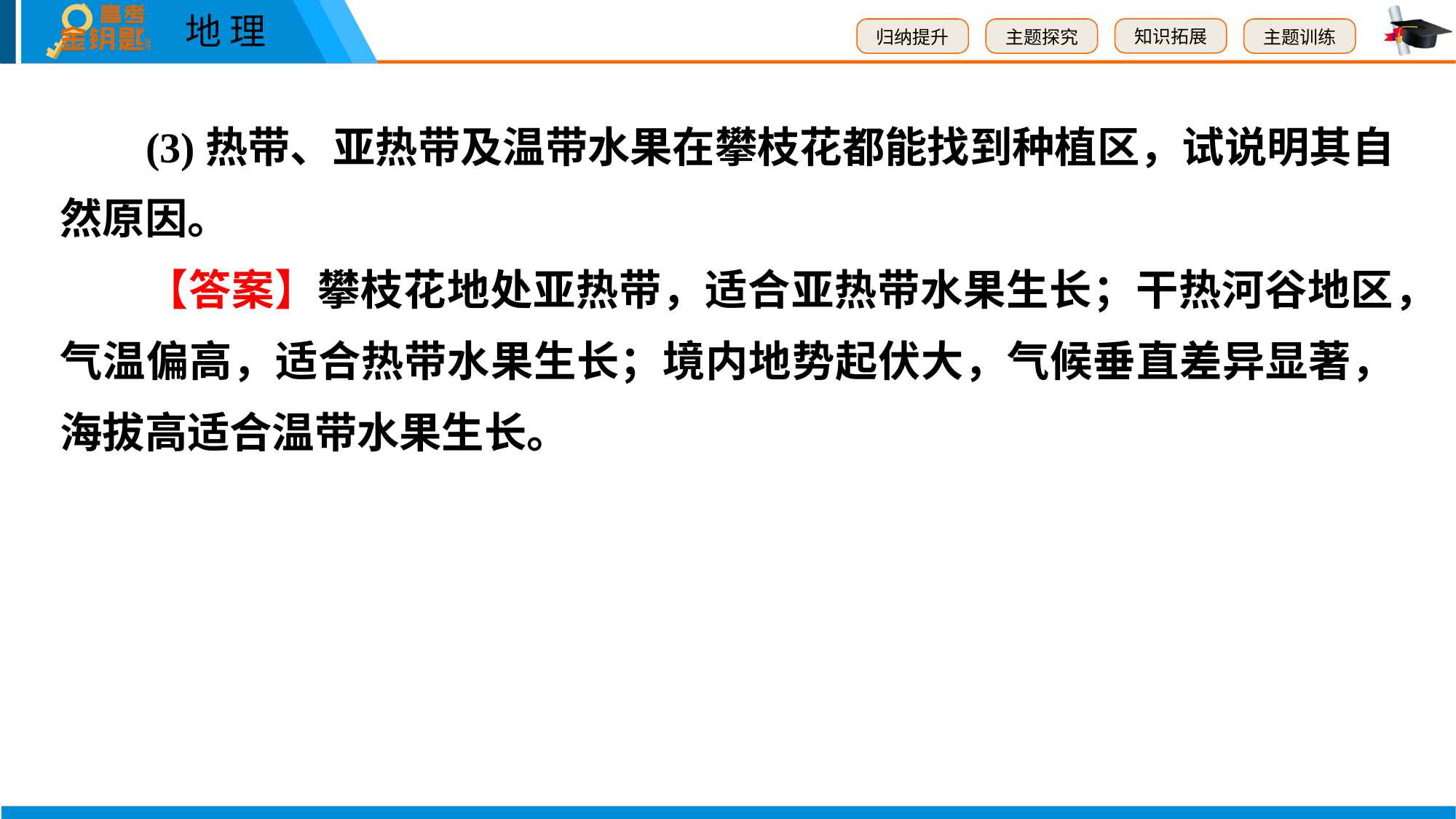

(3)热带、亚热带及温带水果在攀枝花都能找到种植区，试说明其自然原因。
【答案】攀枝花地处亚热带，适合亚热带水果生长；干热河谷地区，气温偏高，适合热带水果生长；境内地势起伏大，气候垂直差异显著，海拔高适合温带水果生长。